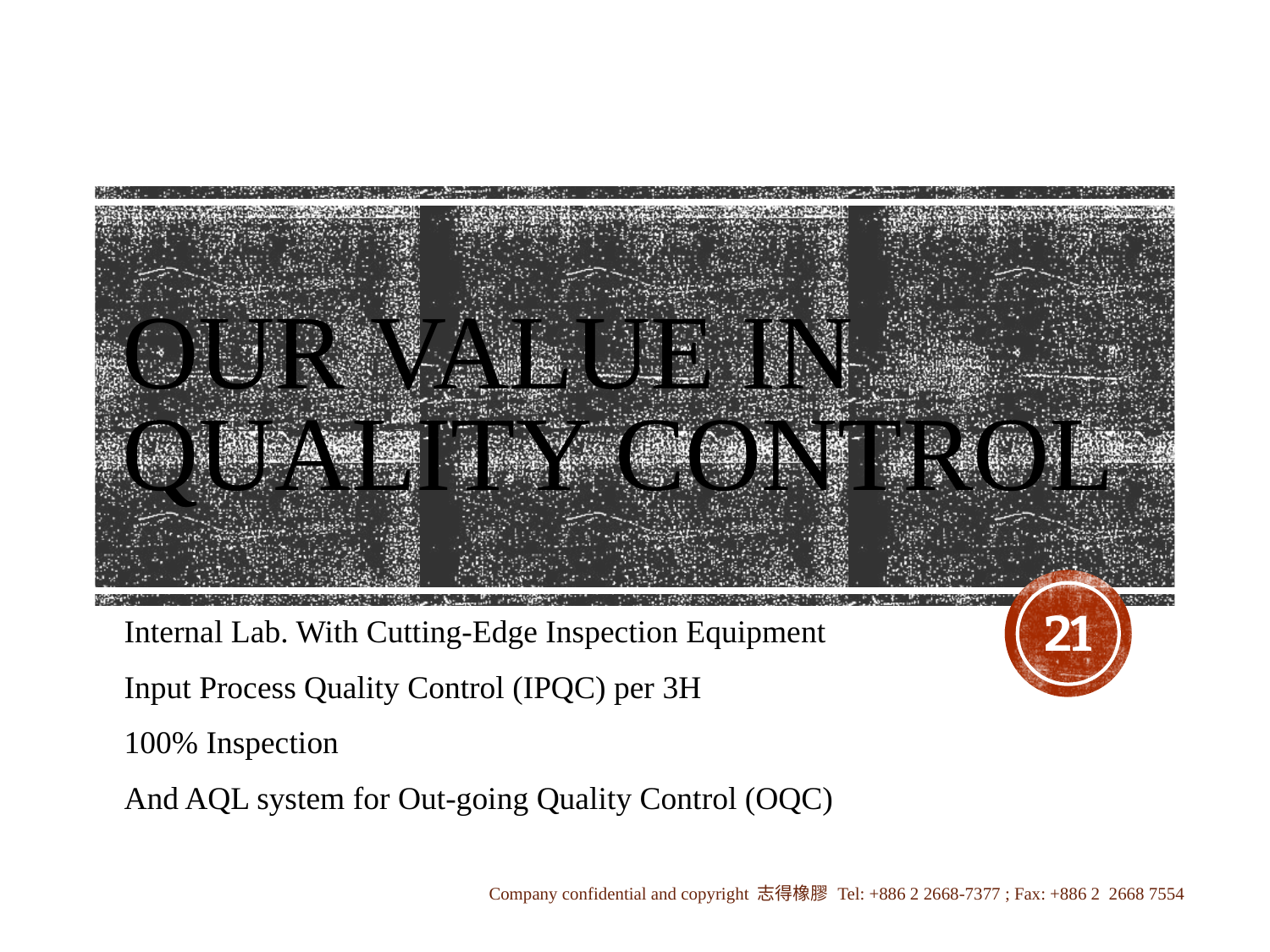

# Our value in Quality Control
21
Internal Lab. With Cutting-Edge Inspection Equipment
Input Process Quality Control (IPQC) per 3H
100% Inspection
And AQL system for Out-going Quality Control (OQC)
Company confidential and copyright 志得橡膠 Tel: +886 2 2668-7377 ; Fax: +886 2  2668 7554